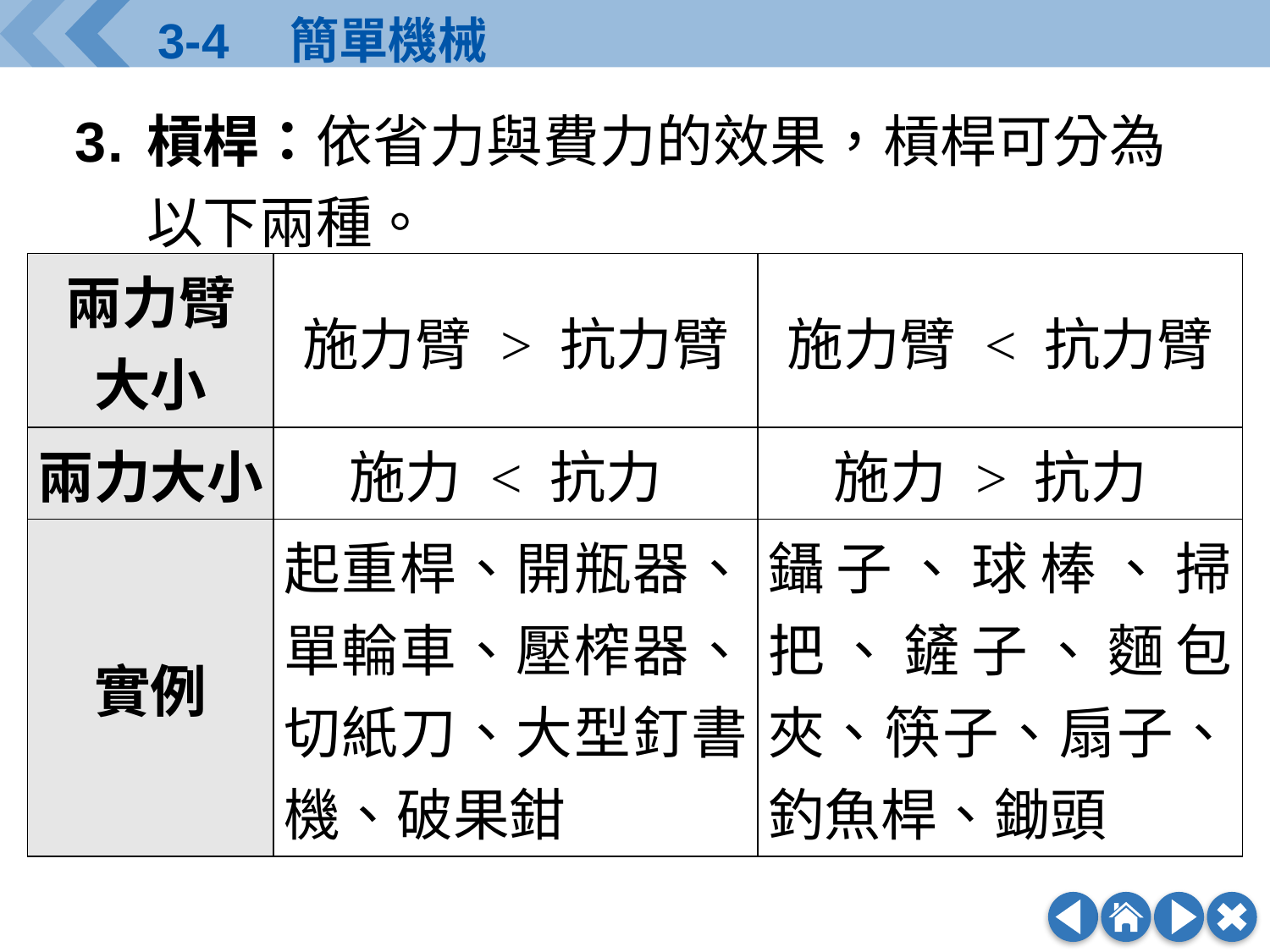

槓桿：依省力與費力的效果，槓桿可分為以下兩種。
| 兩力臂 大小 | 施力臂 > 抗力臂 | 施力臂 < 抗力臂 |
| --- | --- | --- |
| 兩力大小 | 施力 < 抗力 | 施力 > 抗力 |
| 實例 | 起重桿、開瓶器、單輪車、壓榨器、切紙刀、大型釘書機、破果鉗 | 鑷子、球棒、掃把、鏟子、麵包夾、筷子、扇子、釣魚桿、鋤頭 |